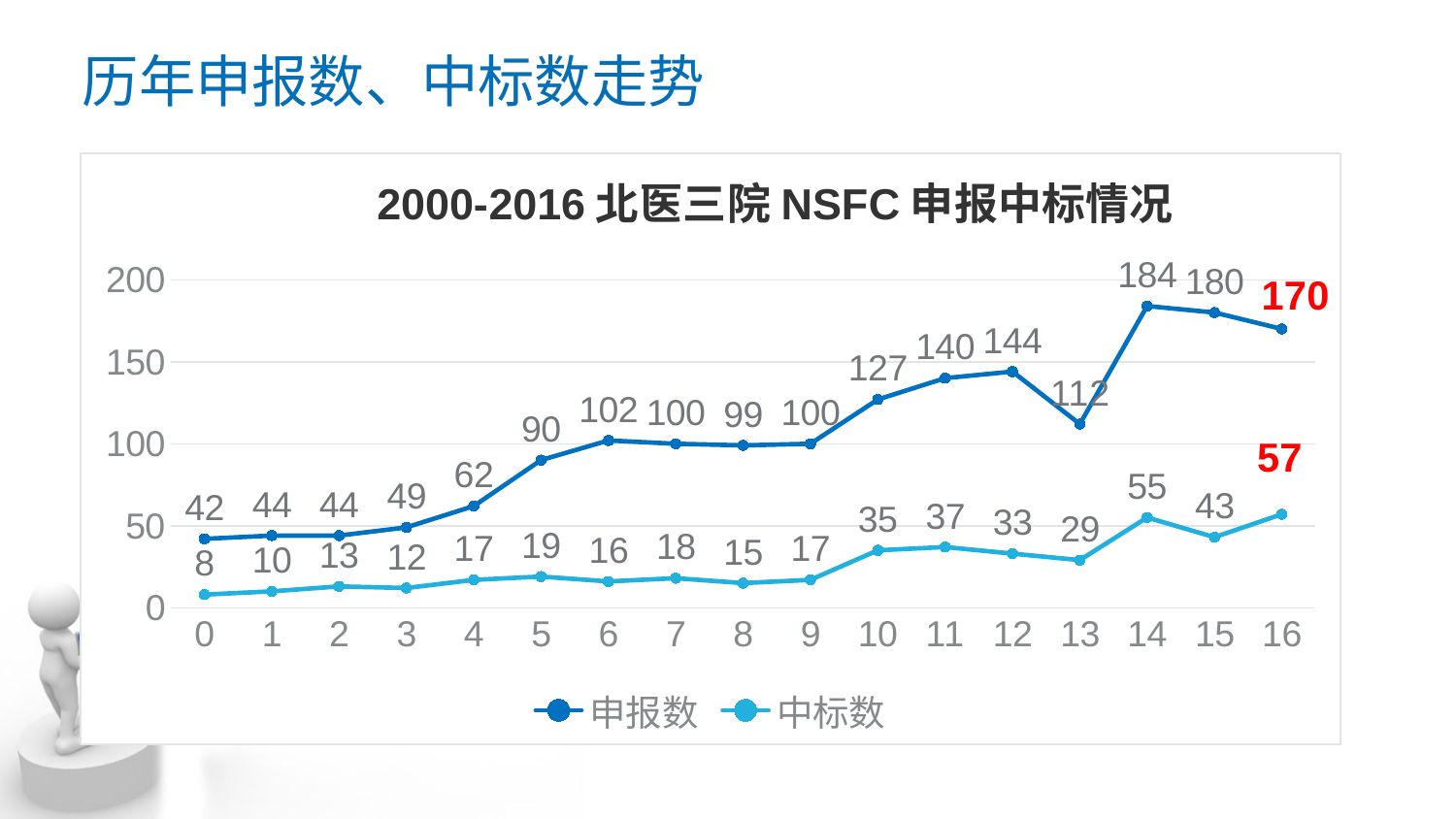

# 历年申报数、中标数走势

### Chart: 2000-2016北医三院NSFC申报中标情况

| Category | 申报数 | 中标数 |
|---|---|---|
| 0 | 42.0 | 8.0 |
| 1 | 44.0 | 10.0 |
| 2 | 44.0 | 13.0 |
| 3 | 49.0 | 12.0 |
| 4 | 62.0 | 17.0 |
| 5 | 90.0 | 19.0 |
| 6 | 102.0 | 16.0 |
| 7 | 100.0 | 18.0 |
| 8 | 99.0 | 15.0 |
| 9 | 100.0 | 17.0 |
| 10 | 127.0 | 35.0 |
| 11 | 140.0 | 37.0 |
| 12 | 144.0 | 33.0 |
| 13 | 112.0 | 29.0 |
| 14 | 184.0 | 55.0 |
| 15 | 180.0 | 43.0 |
| 16 | 170.0 | 57.0 |